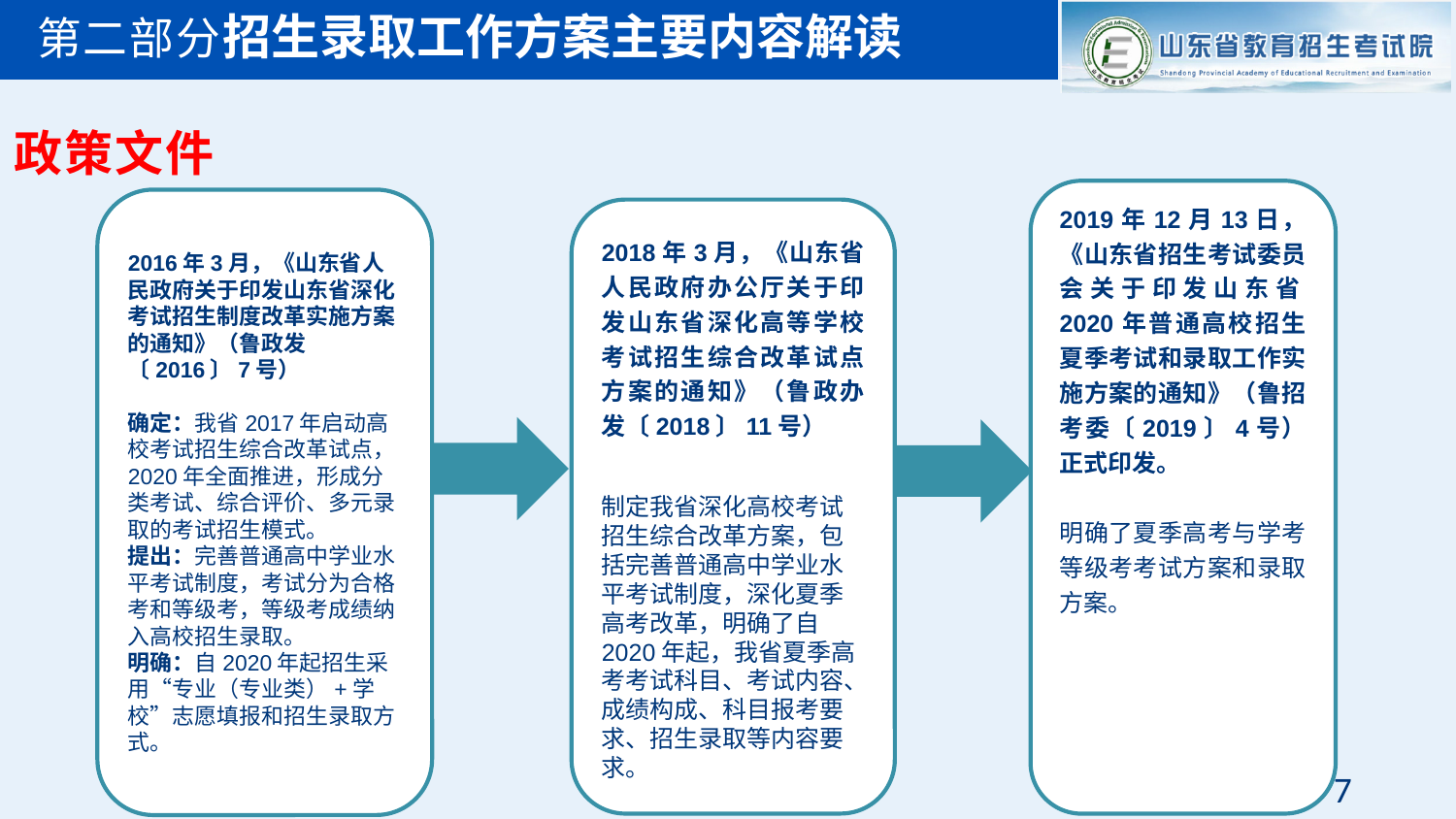

第二部分招生录取工作方案主要内容解读

政策文件

2019年12月13日，《山东省招生考试委员会关于印发山东省2020年普通高校招生夏季考试和录取工作实施方案的通知》（鲁招考委〔2019〕4号）正式印发。

明确了夏季高考与学考等级考考试方案和录取方案。

2016年3月，《山东省人民政府关于印发山东省深化考试招生制度改革实施方案的通知》（鲁政发〔2016〕7号）

确定：我省2017年启动高校考试招生综合改革试点，2020年全面推进，形成分类考试、综合评价、多元录取的考试招生模式。
提出：完善普通高中学业水平考试制度，考试分为合格考和等级考，等级考成绩纳入高校招生录取。
明确：自2020年起招生采用“专业（专业类）+学校”志愿填报和招生录取方式。
2018年3月，《山东省人民政府办公厅关于印发山东省深化高等学校考试招生综合改革试点方案的通知》（鲁政办发〔2018〕11号）

制定我省深化高校考试招生综合改革方案，包括完善普通高中学业水平考试制度，深化夏季高考改革，明确了自2020年起，我省夏季高考考试科目、考试内容、成绩构成、科目报考要求、招生录取等内容要求。